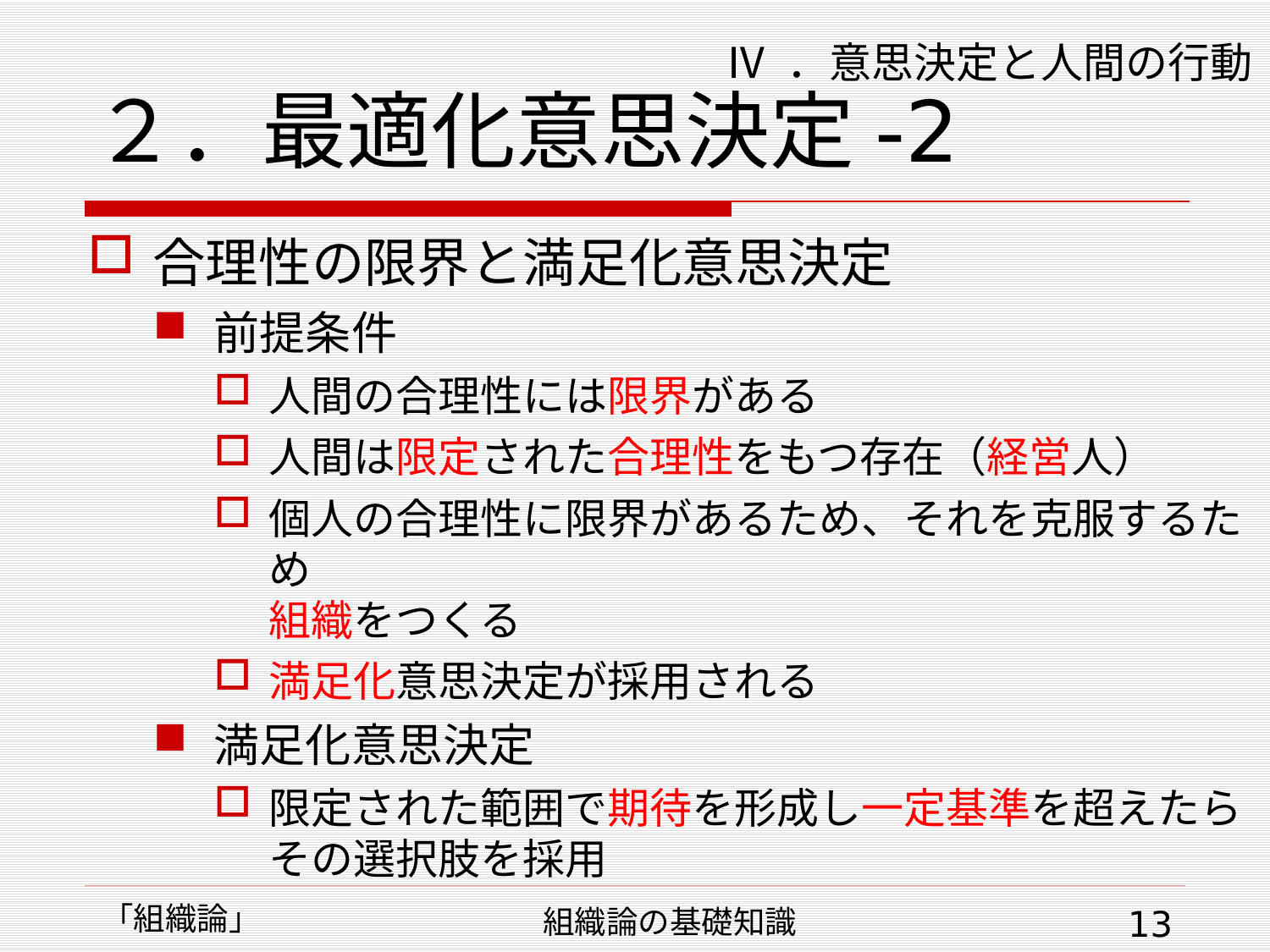

# ２．最適化意思決定-2
Ⅳ ．意思決定と人間の行動
合理性の限界と満足化意思決定
前提条件
人間の合理性には限界がある
人間は限定された合理性をもつ存在（経営人）
個人の合理性に限界があるため、それを克服するため
組織をつくる
満足化意思決定が採用される
満足化意思決定
限定された範囲で期待を形成し一定基準を超えたら
その選択肢を採用
「組織論」
組織論の基礎知識
13